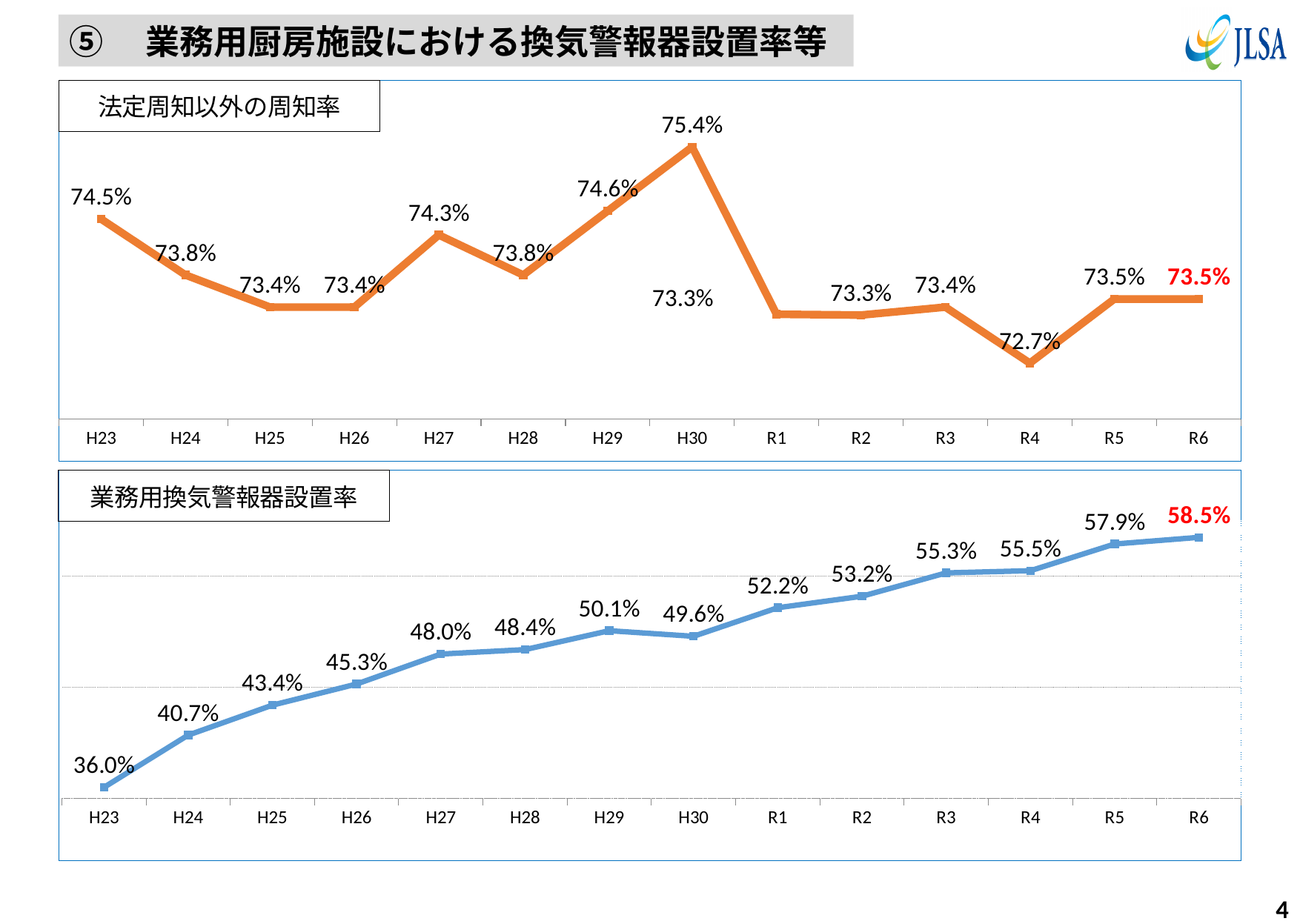

⑤　業務用厨房施設における換気警報器設置率等

### Chart

| Category | 法定周知以外の周知率 |
|---|---|
| H23 | 0.745 |
| H24 | 0.738 |
| H25 | 0.734 |
| H26 | 0.734 |
| H27 | 0.743 |
| H28 | 0.738 |
| H29 | 0.746 |
| H30 | 0.754 |
| R1 | 0.7331 |
| R2 | 0.733 |
| R3 | 0.734 |
| R4 | 0.727 |
| R5 | 0.735 |
| R6 | 0.735 |

### Chart

| Category | 業務用換気警報器設置率 |
|---|---|
| H23 | 0.36 |
| H24 | 0.407 |
| H25 | 0.434 |
| H26 | 0.453 |
| H27 | 0.48 |
| H28 | 0.484 |
| H29 | 0.501 |
| H30 | 0.496 |
| R1 | 0.5217 |
| R2 | 0.532 |
| R3 | 0.553 |
| R4 | 0.555 |
| R5 | 0.579 |
| R6 | 0.585 |
4